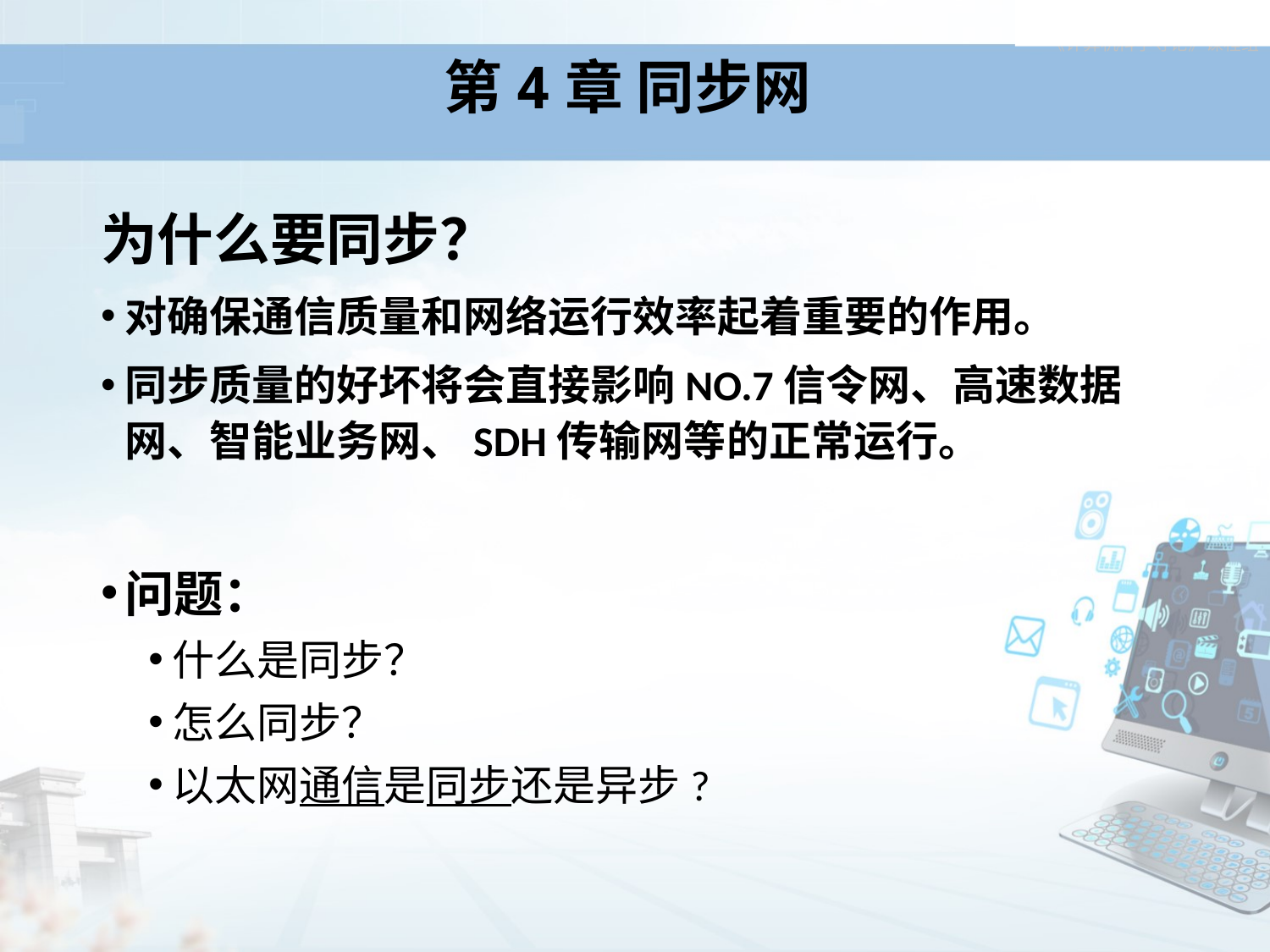

# 第4章 同步网
为什么要同步？
对确保通信质量和网络运行效率起着重要的作用。
同步质量的好坏将会直接影响NO.7信令网、高速数据网、智能业务网、SDH传输网等的正常运行。

问题：
什么是同步？
怎么同步？
以太网通信是同步还是异步?